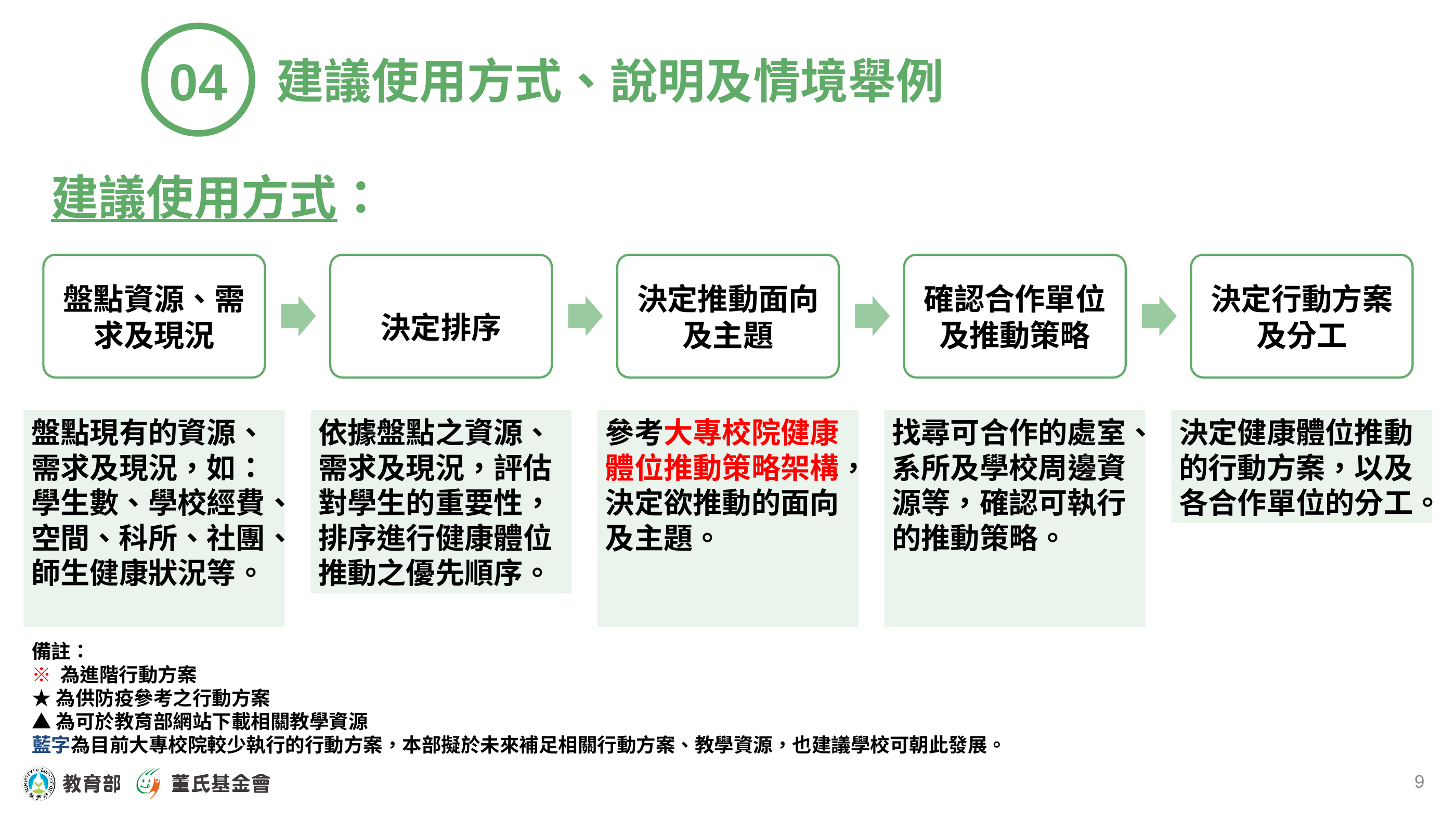

04
建議使用方式、說明及情境舉例
建議使用方式：
盤點資源、需求及現況

決定排序
決定推動面向及主題
確認合作單位及推動策略
決定行動方案及分工

依據盤點之資源、需求及現況，評估對學生的重要性，排序進行健康體位推動之優先順序。
盤點現有的資源、需求及現況，如：學生數、學校經費、空間、科所、社團、師生健康狀況等。

參考大專校院健康體位推動策略架構，決定欲推動的面向及主題。

找尋可合作的處室、系所及學校周邊資源等，確認可執行的推動策略。

決定健康體位推動的行動方案，以及各合作單位的分工。
備註：
※ 為進階行動方案
★為供防疫參考之行動方案
▲為可於教育部網站下載相關教學資源
藍字為目前大專校院較少執行的行動方案，本部擬於未來補足相關行動方案、教學資源，也建議學校可朝此發展。
9